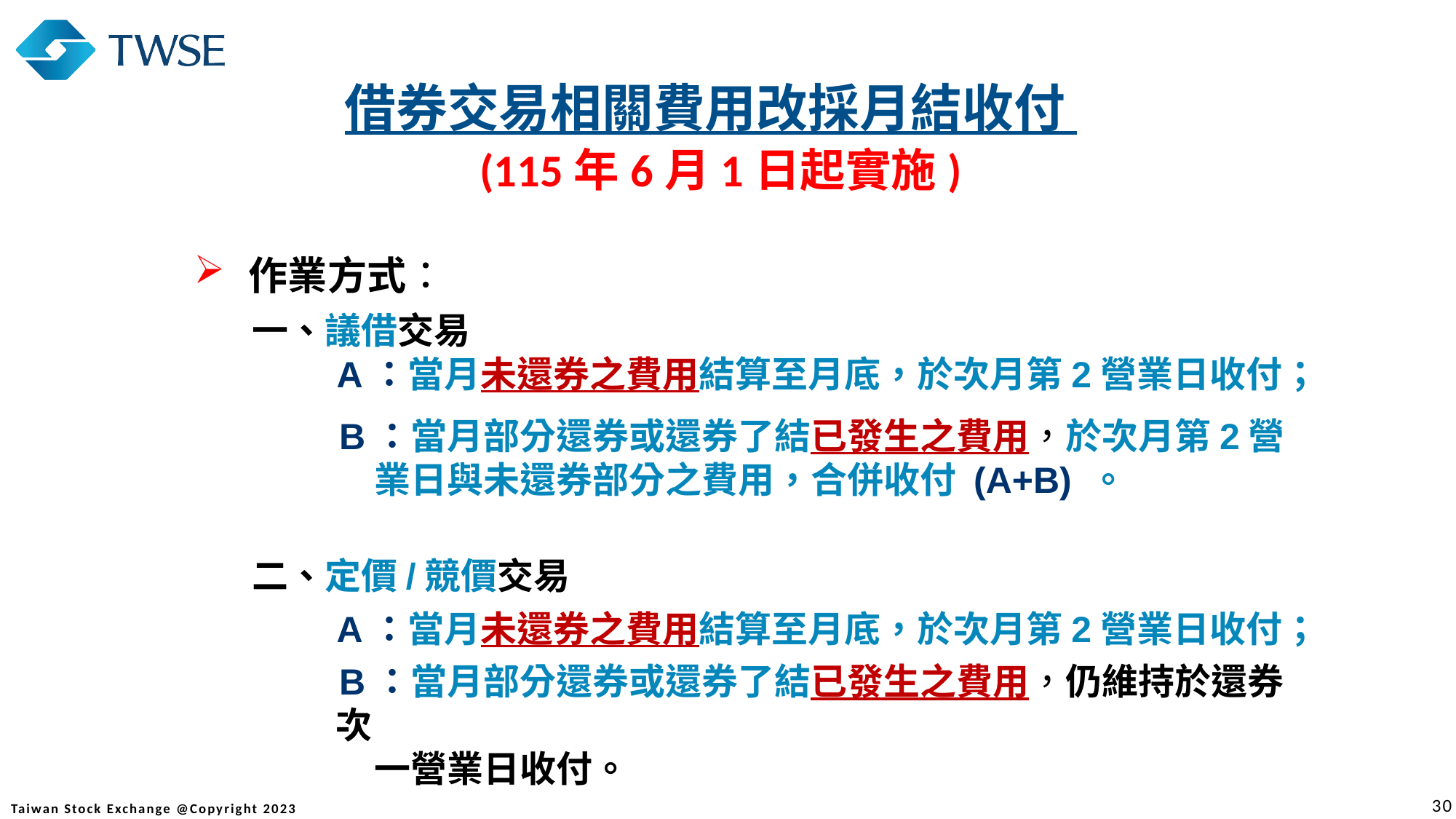

借券交易相關費用改採月結收付
              (115年6月1日起實施)
作業方式：
      一、議借交易
              A：當月未還券之費用結算至月底，於次月第2營業日收付；
              B：當月部分還券或還券了結已發生之費用，於次月第2營
                     業日與未還券部分之費用，合併收付 (A+B) 。

      二、定價/競價交易
              A：當月未還券之費用結算至月底，於次月第2營業日收付；
              B：當月部分還券或還券了結已發生之費用，仍維持於還券次
                     一營業日收付。
30